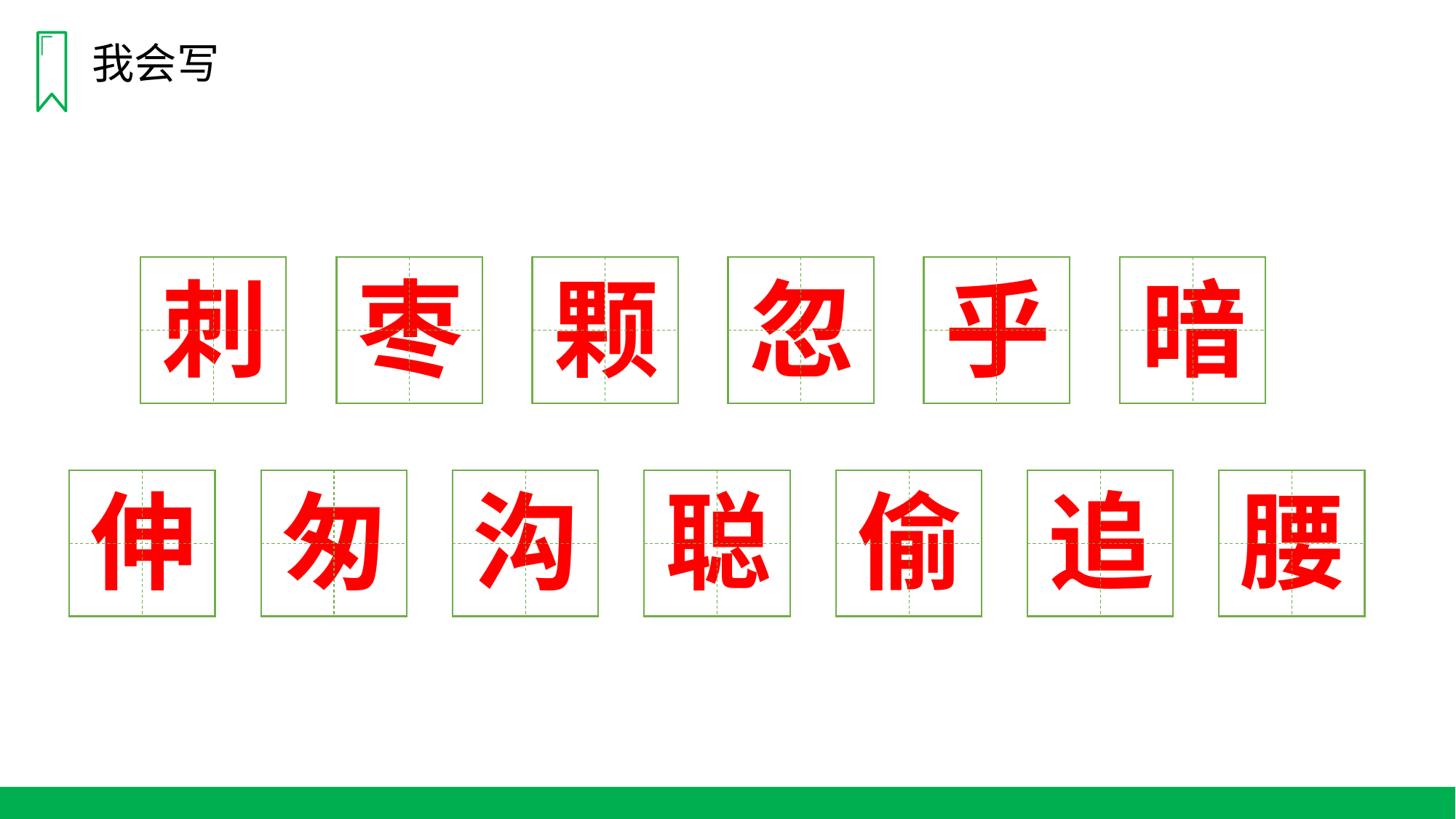

我会写
刺

枣

颗

忽

乎

暗

伸

匆

沟

聪

偷

追

腰